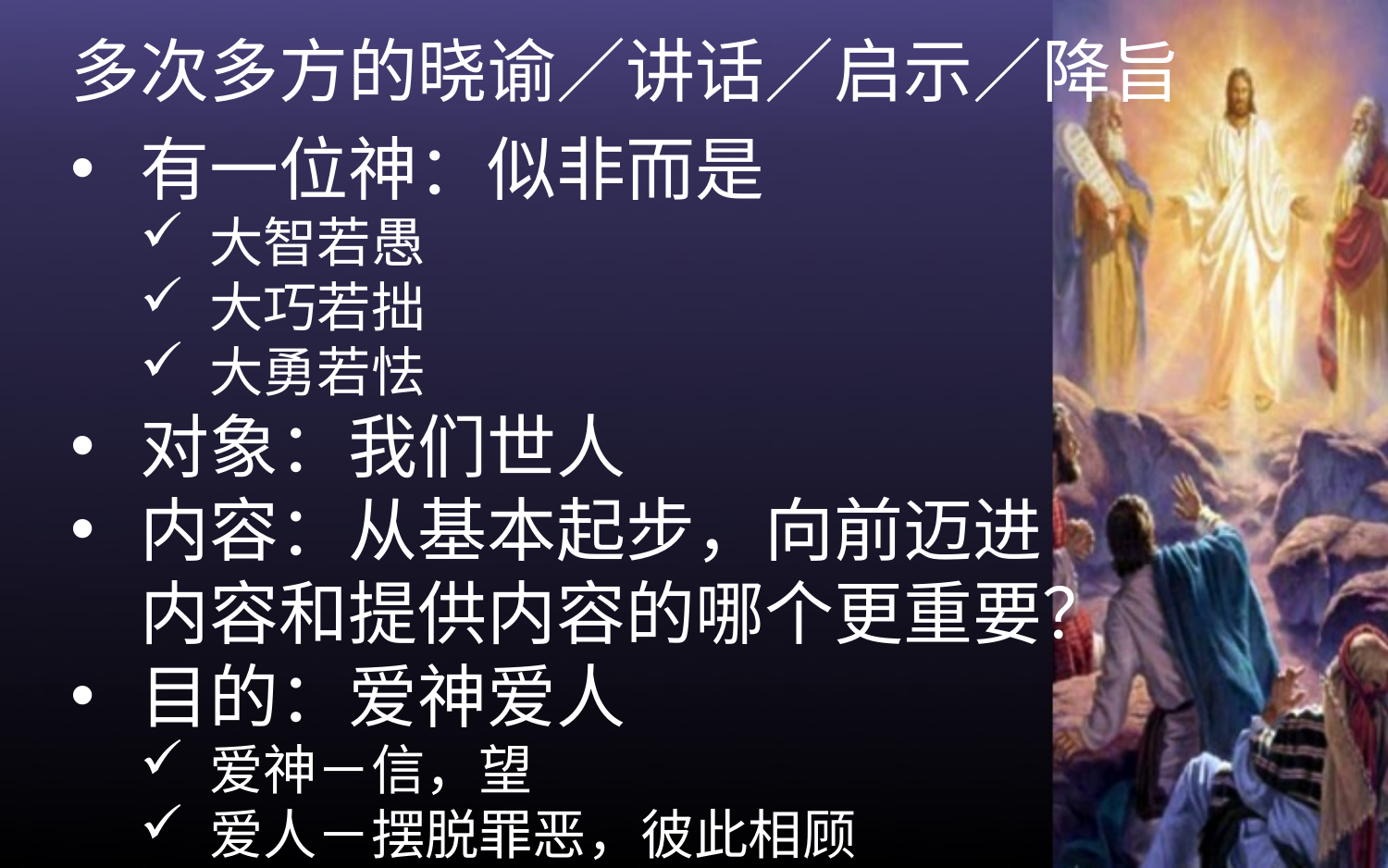

多次多方的晓谕／讲话／启示／降旨
有一位神：似非而是
大智若愚
大巧若拙
大勇若怯
对象：我们世人
内容：从基本起步，向前迈进
内容和提供内容的哪个更重要？
目的：爱神爱人
爱神－信，望
爱人－摆脱罪恶，彼此相顾